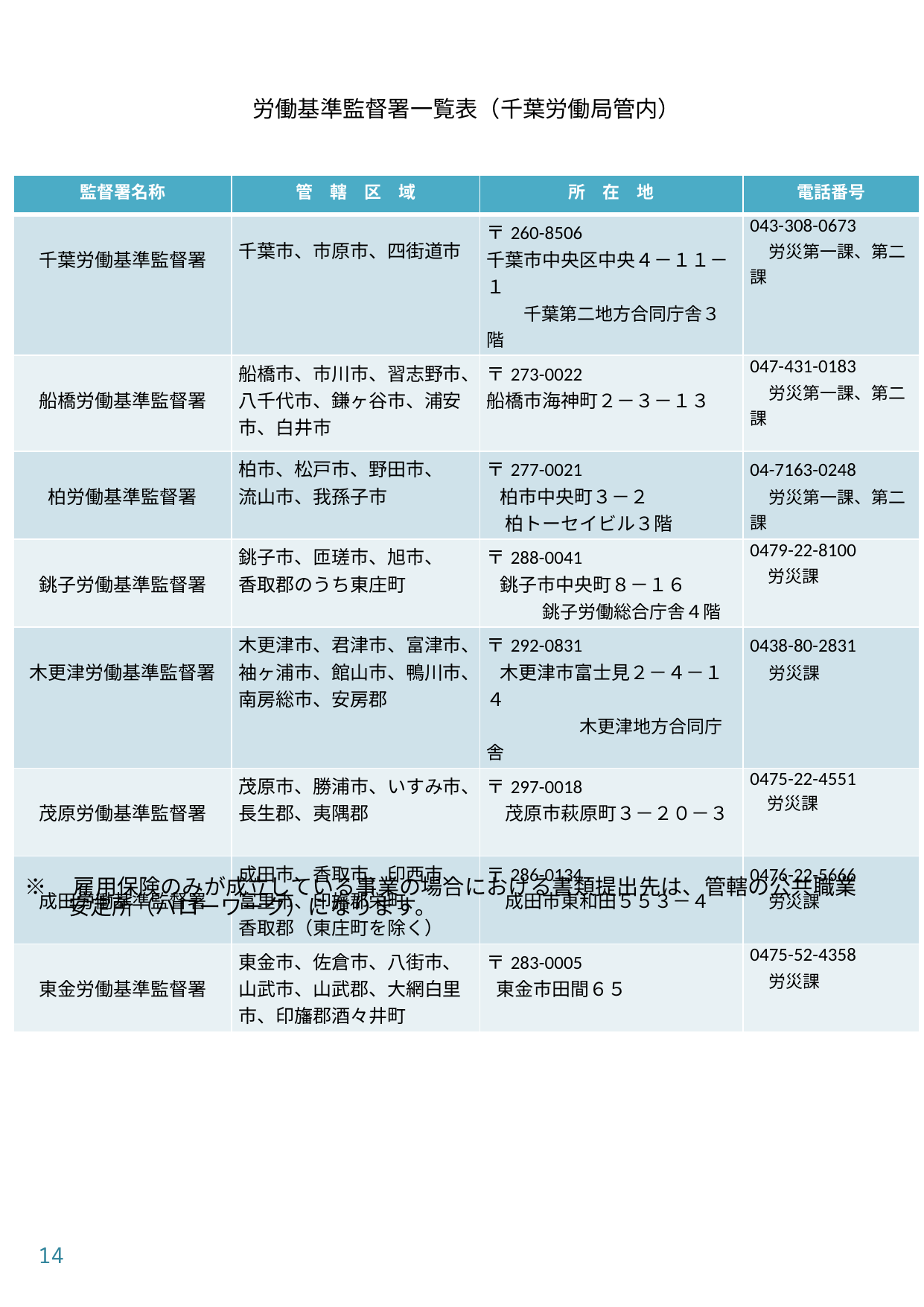

# 労働基準監督署一覧表（千葉労働局管内）
| 監督署名称 | 管　轄　区　域 | 所　在　地 | 電話番号 |
| --- | --- | --- | --- |
| 千葉労働基準監督署 | 千葉市、市原市、四街道市 | 〒260-8506　 千葉市中央区中央４－１１－１ 　　千葉第二地方合同庁舎３階 | 043-308-0673 　労災第一課、第二課 |
| 船橋労働基準監督署 | 船橋市、市川市、習志野市、八千代市、鎌ヶ谷市、浦安市、白井市 | 〒273-0022　 船橋市海神町２－３－１３ | 047-431-0183 　労災第一課、第二課 |
| 柏労働基準監督署 | 柏市、松戸市、野田市、 流山市、我孫子市 | 〒277-0021 柏市中央町３－２ 　柏トーセイビル３階 | 04-7163-0248　 　労災第一課、第二課 |
| 銚子労働基準監督署 | 銚子市、匝瑳市、旭市、 香取郡のうち東庄町 | 〒288-0041 銚子市中央町８－１６ 　　　銚子労働総合庁舎４階 | 0479-22-8100 労災課 |
| 木更津労働基準監督署 | 木更津市、君津市、富津市、袖ヶ浦市、館山市、鴨川市、南房総市、安房郡 | 〒292-0831 木更津市富士見２－４－１４ 　　　　　木更津地方合同庁舎 | 0438-80-2831　 　労災課 |
| 茂原労働基準監督署 | 茂原市、勝浦市、いすみ市、長生郡、夷隅郡 | 〒297-0018 　茂原市萩原町３－２０－３ | 0475-22-4551 　労災課 |
| 成田労働基準監督署 | 成田市、香取市、印西市、 富里市、印旛郡栄町、 香取郡（東庄町を除く） | 〒286-0134 　成田市東和田５５３－４ | 0476-22-5666　 　労災課 |
| 東金労働基準監督署 | 東金市、佐倉市、八街市、 山武市、山武郡、大網白里市、印旛郡酒々井町 | 〒283-0005 東金市田間６５ | 0475-52-4358 　労災課 |
※　雇用保険のみが成立している事業の場合における書類提出先は、管轄の公共職業
　　安定所（ハローワーク）になります。
14